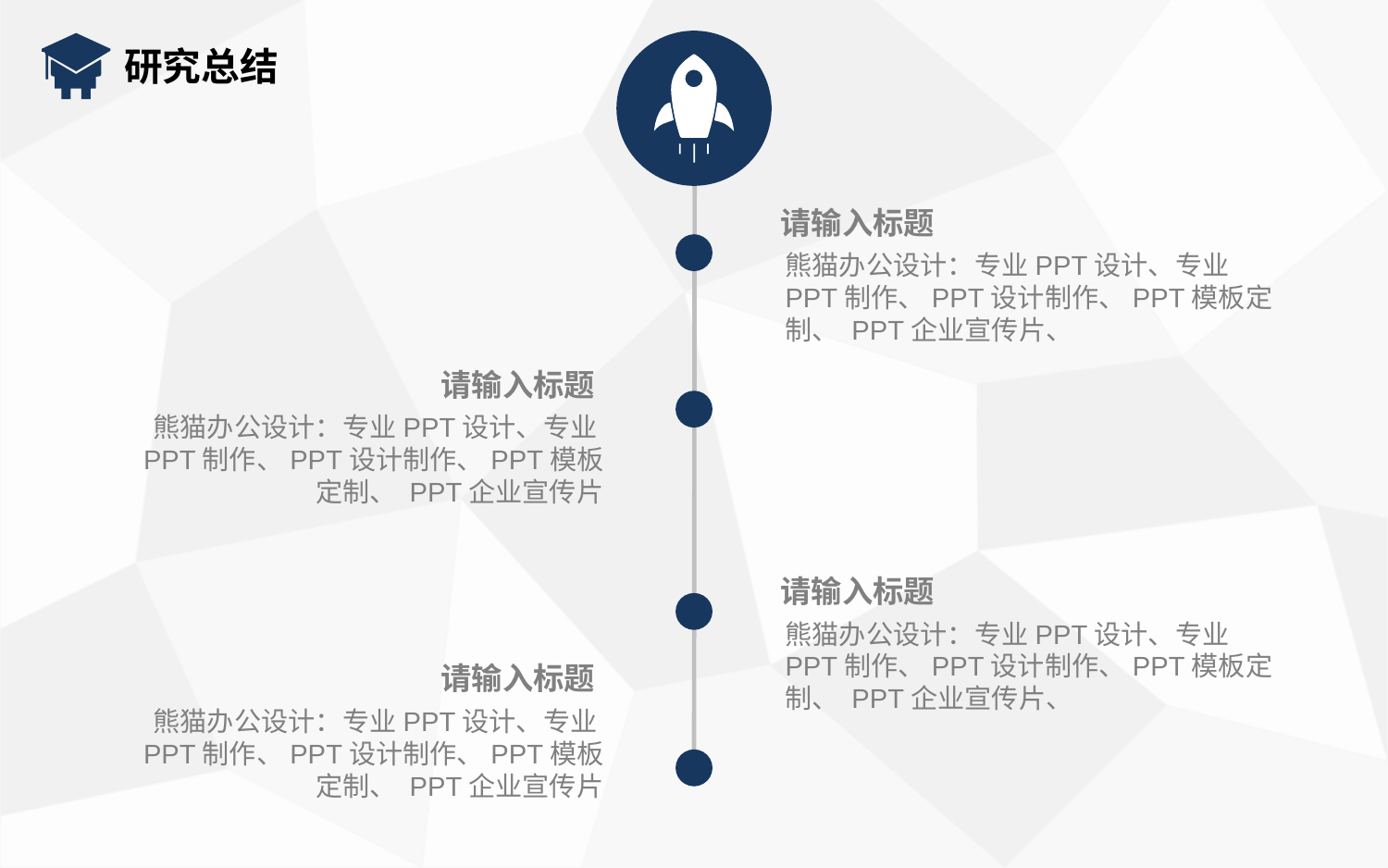

研究总结
请输入标题
熊猫办公设计：专业PPT设计、专业PPT制作、PPT设计制作、PPT模板定制、 PPT企业宣传片、

请输入标题
熊猫办公设计：专业PPT设计、专业PPT制作、PPT设计制作、PPT模板定制、 PPT企业宣传片

请输入标题
熊猫办公设计：专业PPT设计、专业PPT制作、PPT设计制作、PPT模板定制、 PPT企业宣传片、

请输入标题
熊猫办公设计：专业PPT设计、专业PPT制作、PPT设计制作、PPT模板定制、 PPT企业宣传片